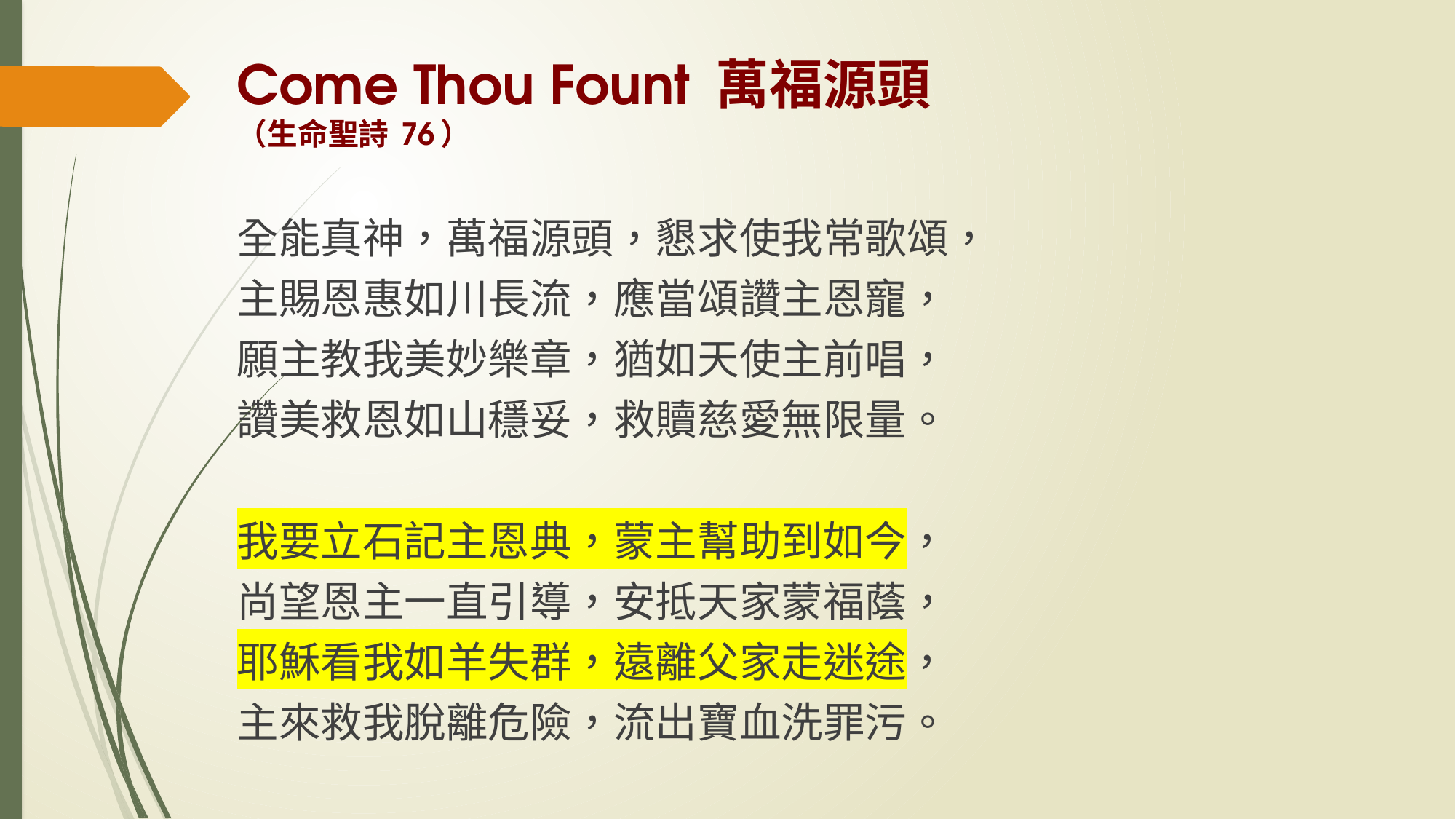

# Come Thou Fount 萬福源頭 （生命聖詩 76）
全能真神，萬福源頭，懇求使我常歌頌，
主賜恩惠如川長流，應當頌讚主恩寵，
願主教我美妙樂章，猶如天使主前唱，
讚美救恩如山穩妥，救贖慈愛無限量。

我要立石記主恩典，蒙主幫助到如今，
尚望恩主一直引導，安抵天家蒙福蔭，
耶穌看我如羊失群，遠離父家走迷途，
主來救我脫離危險，流出寶血洗罪污。